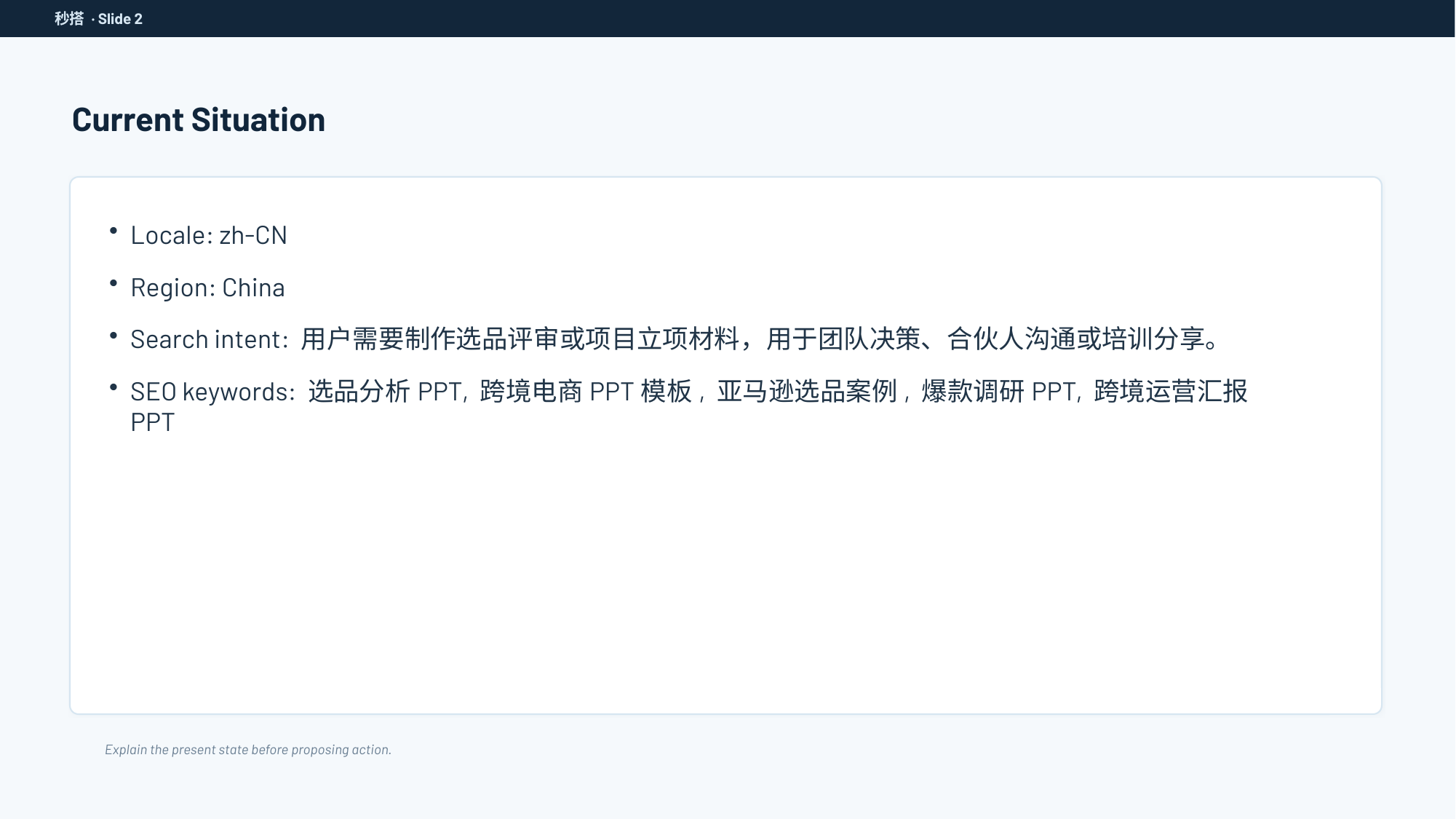

秒搭 · Slide 2
Current Situation

Locale: zh-CN
Region: China
Search intent: 用户需要制作选品评审或项目立项材料，用于团队决策、合伙人沟通或培训分享。
SEO keywords: 选品分析PPT, 跨境电商PPT模板, 亚马逊选品案例, 爆款调研PPT, 跨境运营汇报PPT
Explain the present state before proposing action.